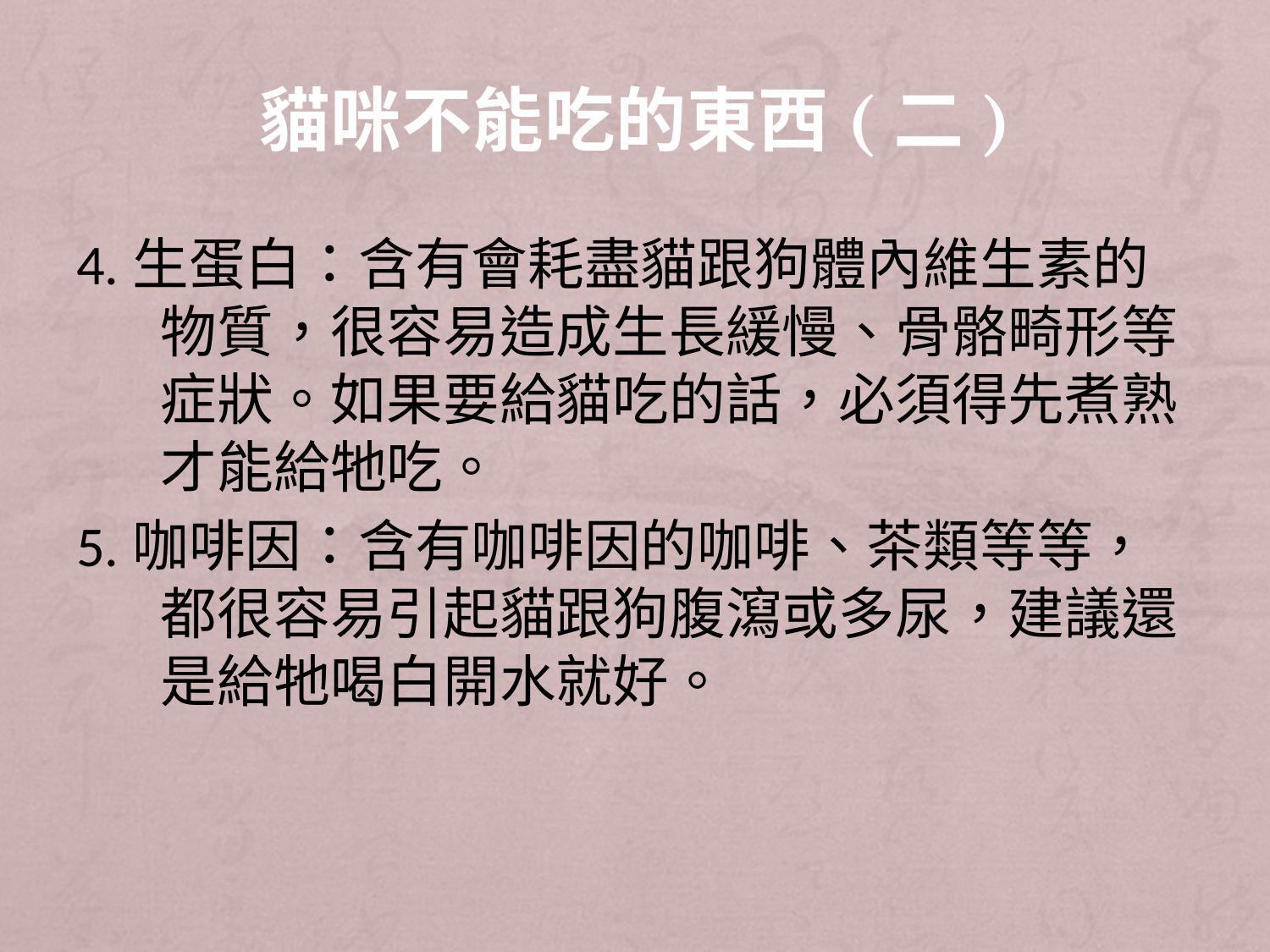

# 貓咪不能吃的東西(二)
4.生蛋白：含有會耗盡貓跟狗體內維生素的物質，很容易造成生長緩慢、骨骼畸形等症狀。如果要給貓吃的話，必須得先煮熟才能給牠吃。
5.咖啡因：含有咖啡因的咖啡、茶類等等，都很容易引起貓跟狗腹瀉或多尿，建議還是給牠喝白開水就好。